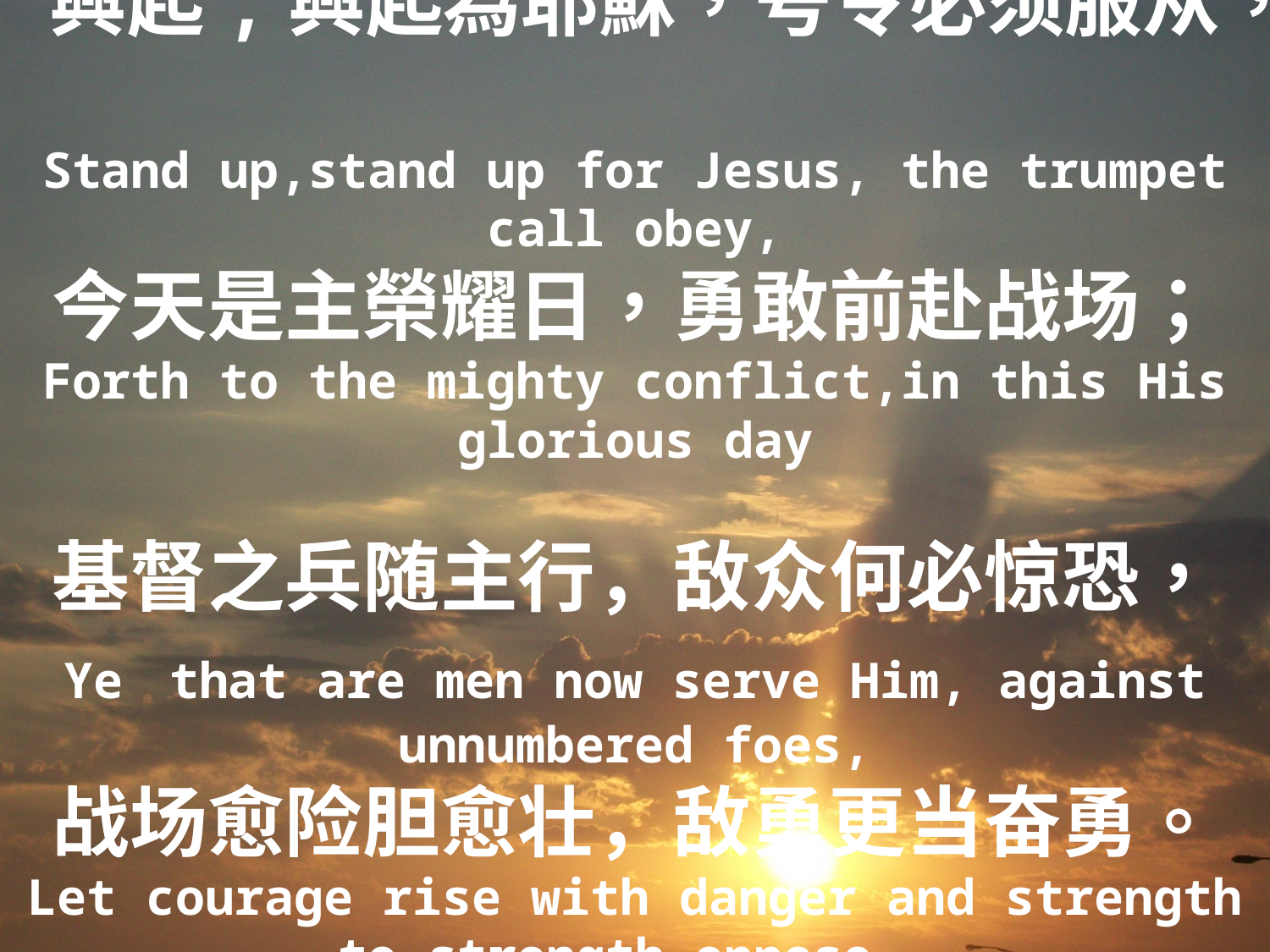

# 興起,興起為耶穌，号令必须服从， Stand up,stand up for Jesus, the trumpet call obey, 今天是主榮耀日，勇敢前赴战场； Forth to the mighty conflict,in this His glorious day 基督之兵随主行，敌众何必惊恐， Ye that are men now serve Him, against unnumbered foes, 战场愈险胆愈壮，敌勇更当奋勇。 Let courage rise with danger and strength to strength oppose .